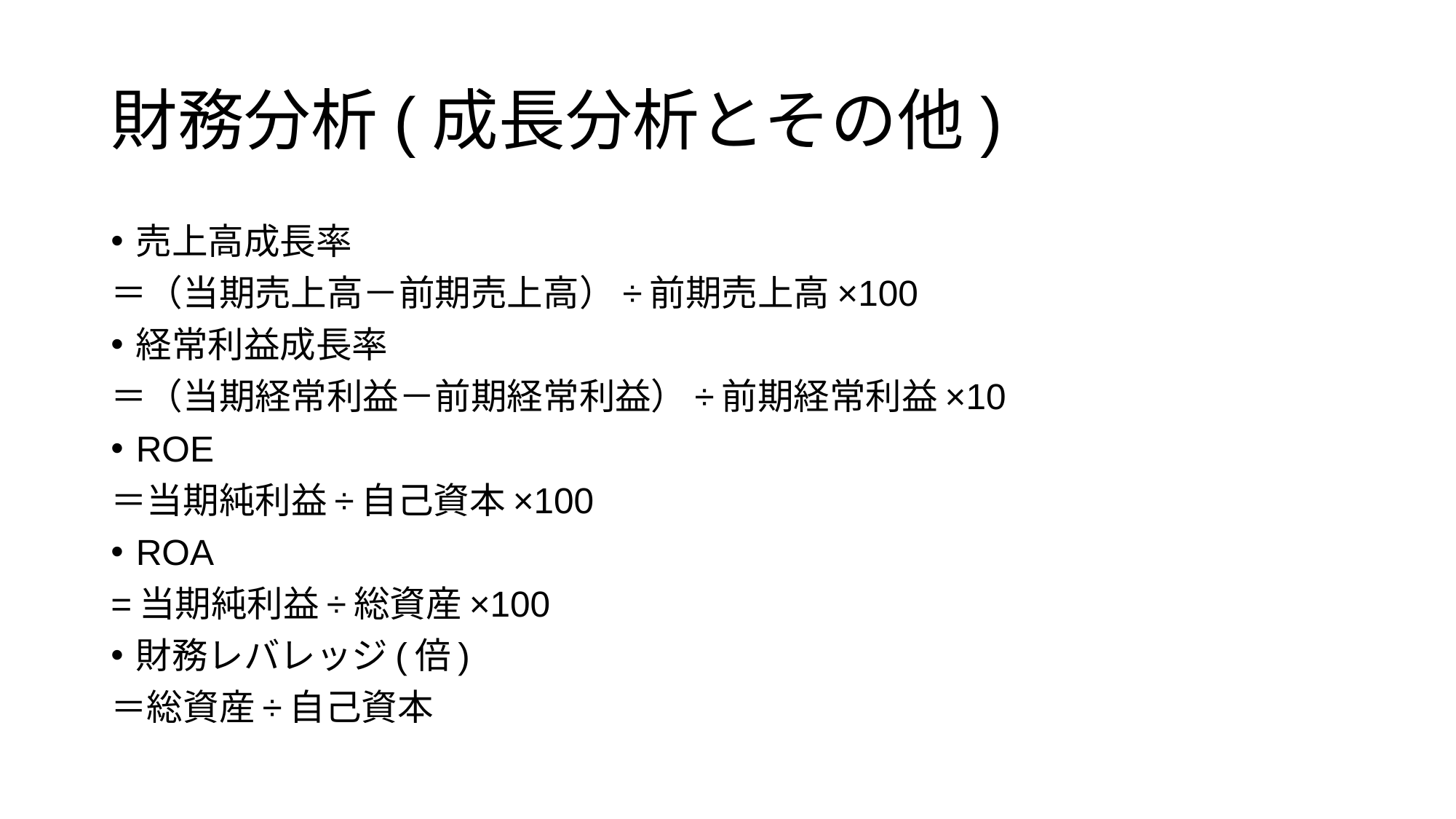

# 財務分析(成長分析とその他)
売上高成長率
＝（当期売上高－前期売上高）÷前期売上高×100
経常利益成長率
＝（当期経常利益－前期経常利益）÷前期経常利益×10
ROE
＝当期純利益÷自己資本×100
ROA
=当期純利益÷総資産×100
財務レバレッジ(倍)
＝総資産÷自己資本